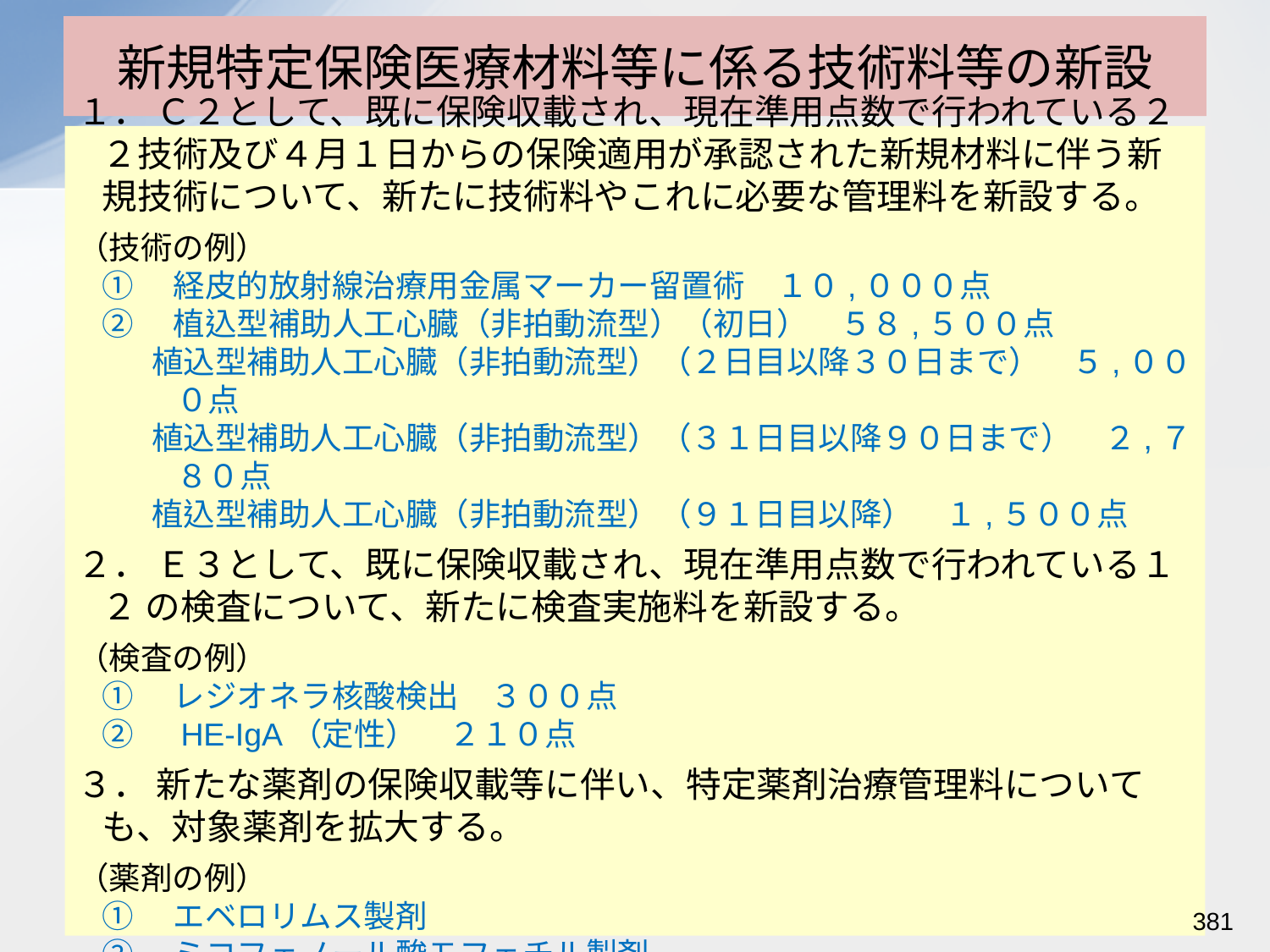

# 新規特定保険医療材料等に係る技術料等の新設
１． Ｃ２として、既に保険収載され、現在準用点数で行われている２２技術及び４月１日からの保険適用が承認された新規材料に伴う新規技術について、新たに技術料やこれに必要な管理料を新設する。
（技術の例）
①　経皮的放射線治療用金属マーカー留置術　１０,０００点
②　植込型補助人工心臓（非拍動流型）（初日）　５８,５００点
植込型補助人工心臓（非拍動流型）（２日目以降３０日まで）　５,０００点
植込型補助人工心臓（非拍動流型）（３１日目以降９０日まで）　２,７８０点
植込型補助人工心臓（非拍動流型）（９１日目以降）　１,５００点
２． Ｅ３として、既に保険収載され、現在準用点数で行われている１２ の検査について、新たに検査実施料を新設する。
（検査の例）
①　レジオネラ核酸検出　３００点
②　HE-IgA（定性）　２１０点
３． 新たな薬剤の保険収載等に伴い、特定薬剤治療管理料についても、対象薬剤を拡大する。
（薬剤の例）
①　エベロリムス製剤
②　ミコフェノール酸モフェチル製剤
381